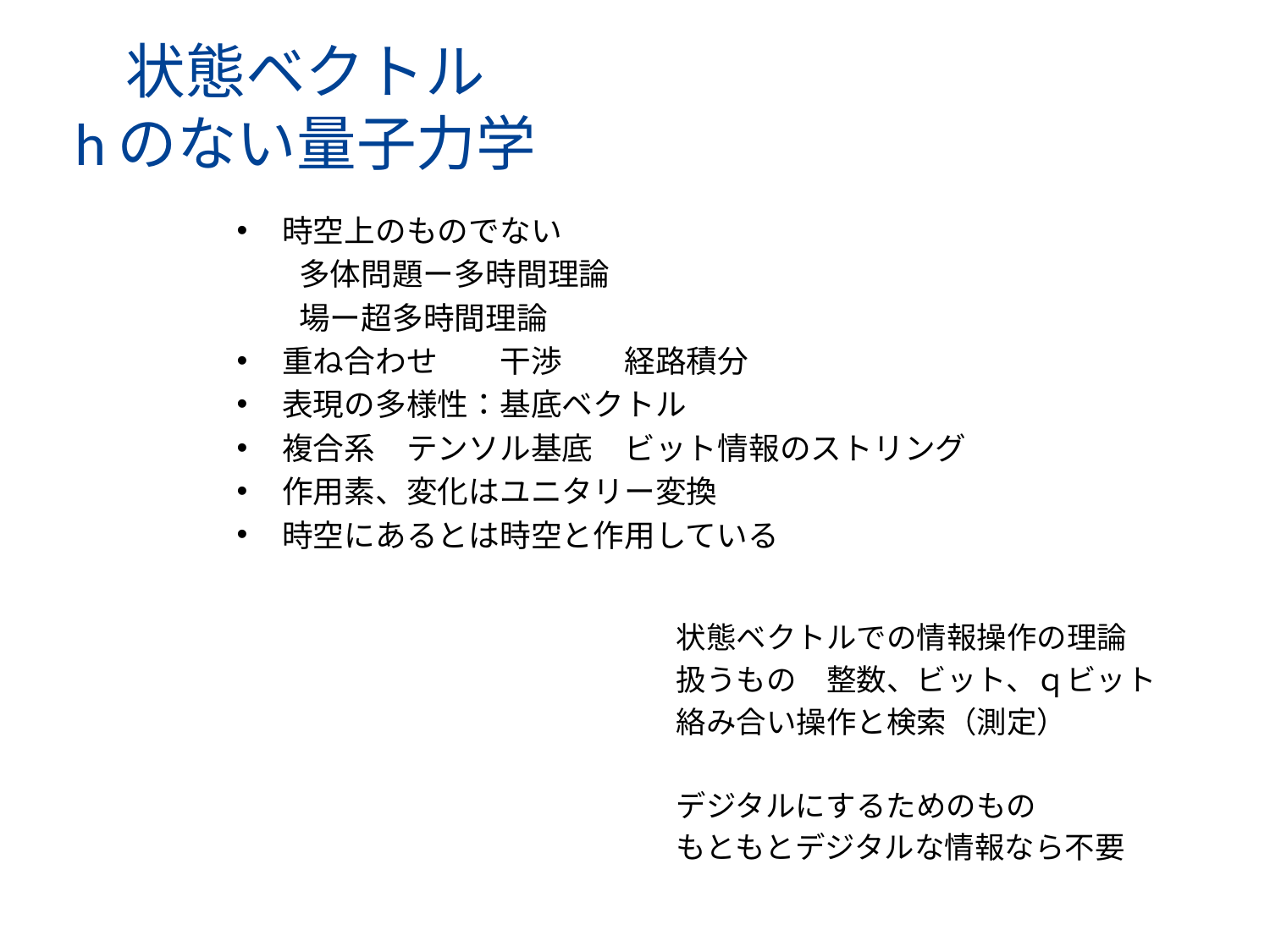

状態ベクトル
hのない量子力学
時空上のものでない
　　多体問題ー多時間理論
　　場ー超多時間理論
重ね合わせ　　干渉　　経路積分
表現の多様性：基底ベクトル
複合系　テンソル基底　ビット情報のストリング
作用素、変化はユニタリー変換
時空にあるとは時空と作用している

　　　状態ベクトルでの情報操作の理論
　　　扱うもの　整数、ビット、ｑビット
　　　絡み合い操作と検索（測定）

　　　デジタルにするためのもの
　　　もともとデジタルな情報なら不要